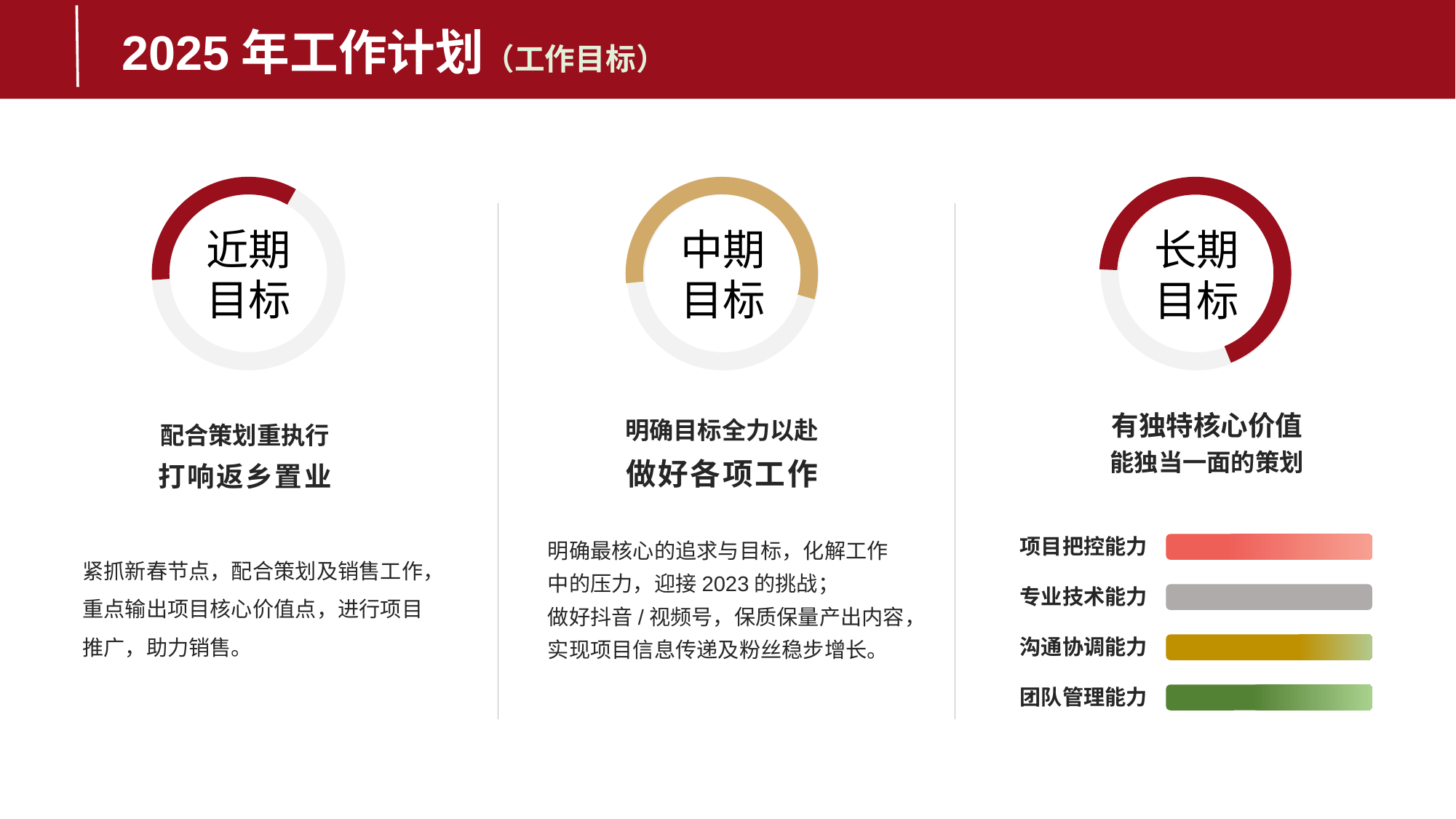

2025年工作计划（工作目标）

近期
目标

中期
目标

长期
目标
有独特核心价值
能独当一面的策划
明确目标全力以赴
做好各项工作
配合策划重执行
打响返乡置业
项目把控能力

明确最核心的追求与目标，化解工作中的压力，迎接2023的挑战；
做好抖音/视频号，保质保量产出内容，实现项目信息传递及粉丝稳步增长。
紧抓新春节点，配合策划及销售工作，重点输出项目核心价值点，进行项目推广，助力销售。
专业技术能力

沟通协调能力

团队管理能力